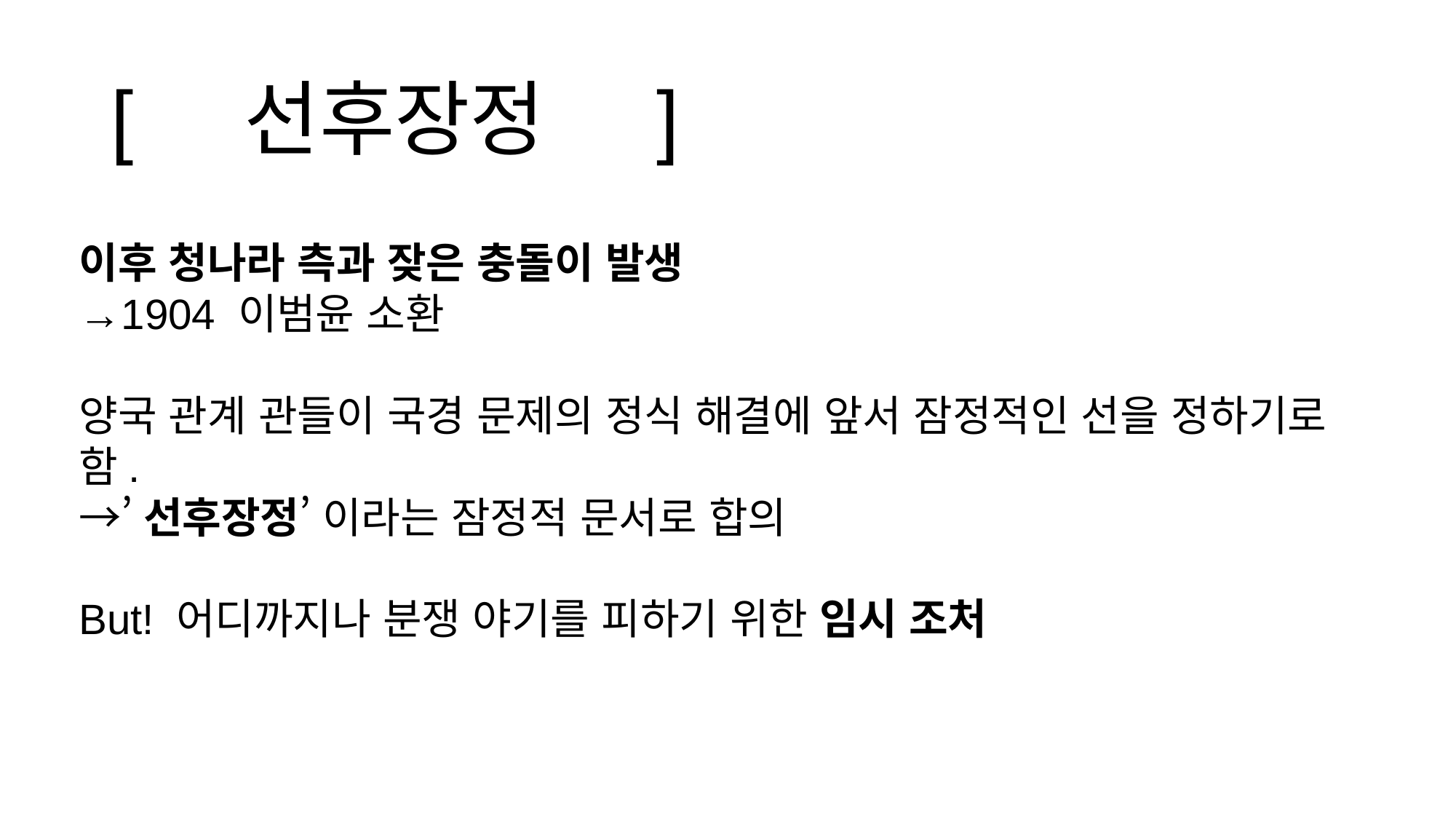

# [    선후장정    ]
이후 청나라 측과 잦은 충돌이 발생
→1904 이범윤 소환

양국 관계 관들이 국경 문제의 정식 해결에 앞서 잠정적인 선을 정하기로 함.
→’선후장정’ 이라는 잠정적 문서로 합의

But! 어디까지나 분쟁 야기를 피하기 위한 임시 조처